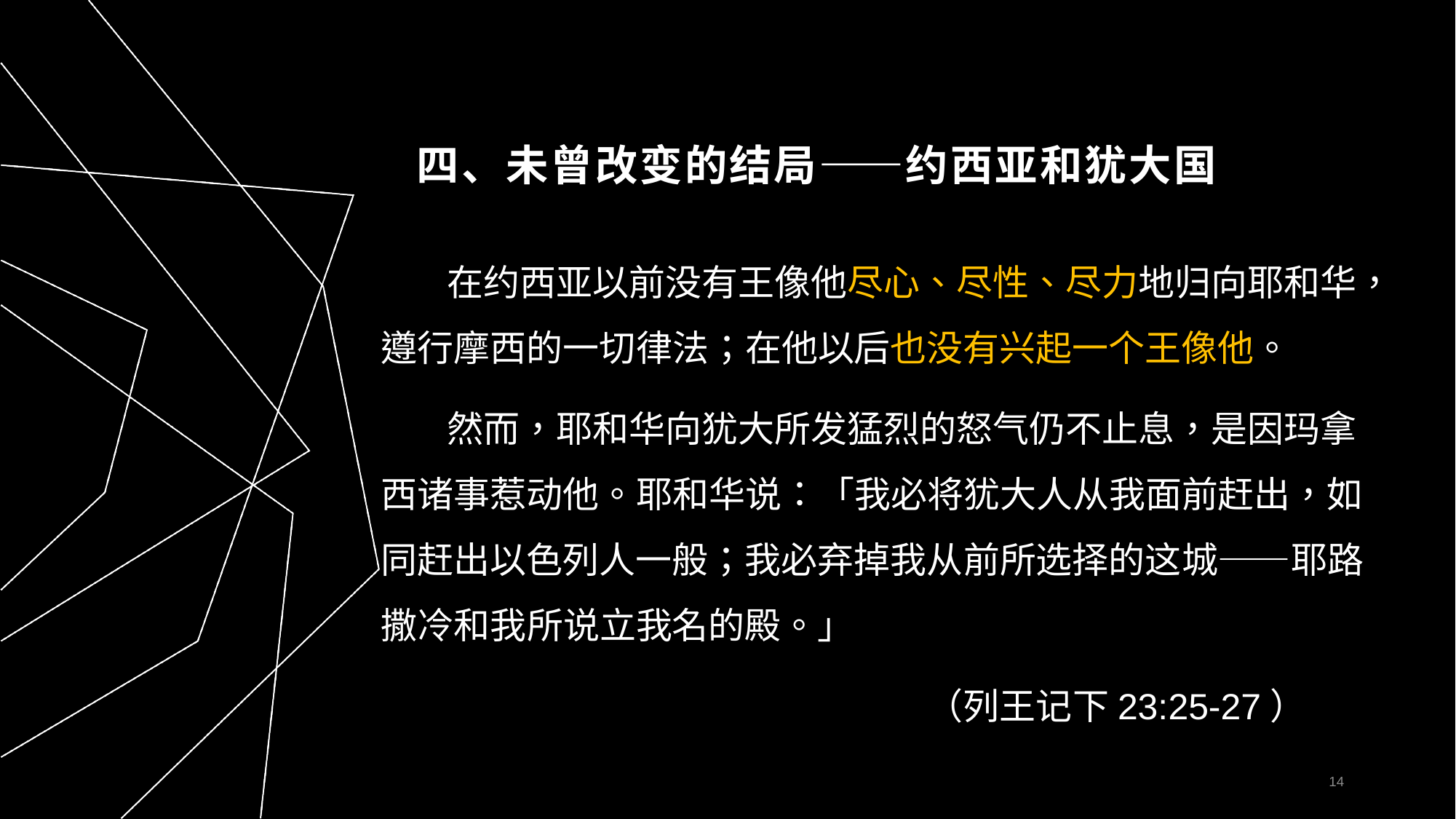

# 四、未曾改变的结局——约西亚和犹大国
       在约西亚以前没有王像他尽心、尽性、尽力地归向耶和华，遵行摩西的一切律法；在他以后也没有兴起一个王像他。
       然而，耶和华向犹大所发猛烈的怒气仍不止息，是因玛拿西诸事惹动他。耶和华说：「我必将犹大人从我面前赶出，如同赶出以色列人一般；我必弃掉我从前所选择的这城——耶路撒冷和我所说立我名的殿。」
					（列王记下23:25-27）
14